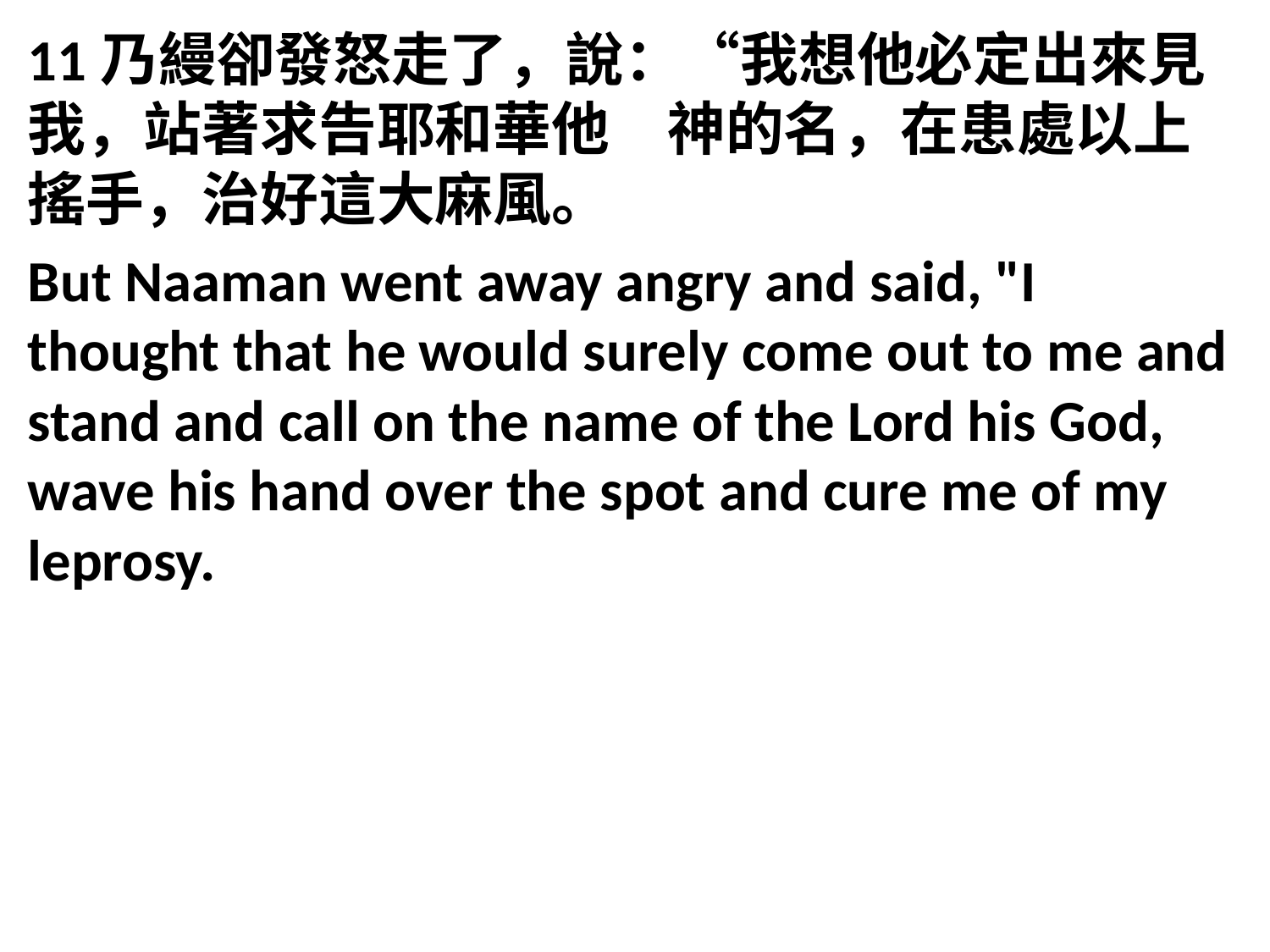

11乃縵卻發怒走了，說：“我想他必定出來見我，站著求告耶和華他　神的名，在患處以上搖手，治好這大麻風。
But Naaman went away angry and said, "I thought that he would surely come out to me and stand and call on the name of the Lord his God, wave his hand over the spot and cure me of my leprosy.